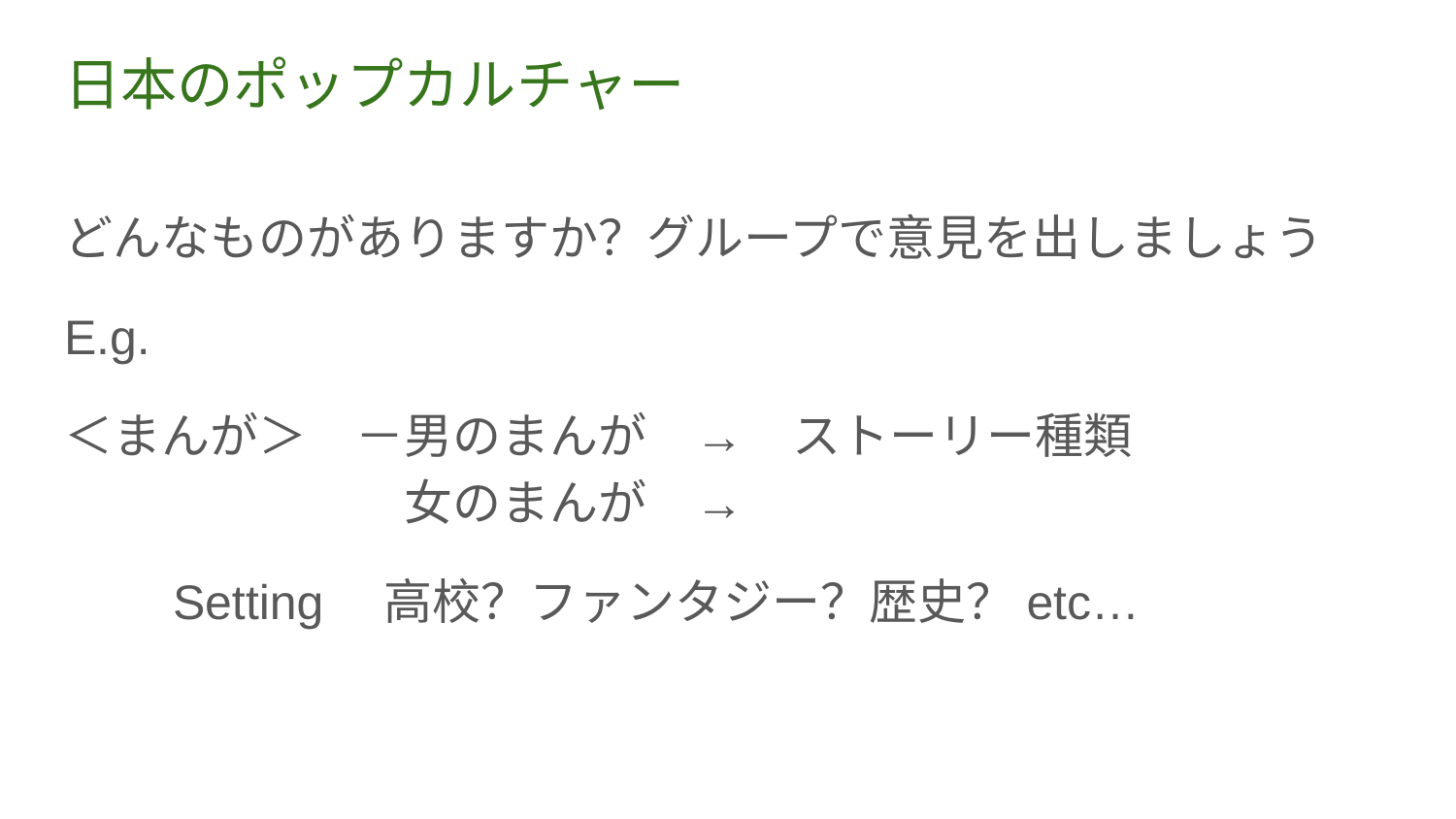

# 日本のポップカルチャー
どんなものがありますか？グループで意見を出しましょう
E.g.
＜まんが＞　－男のまんが　→　ストーリー種類　　　　　　　　　　　　女のまんが　→
　　Setting　高校？ファンタジー？歴史？etc…